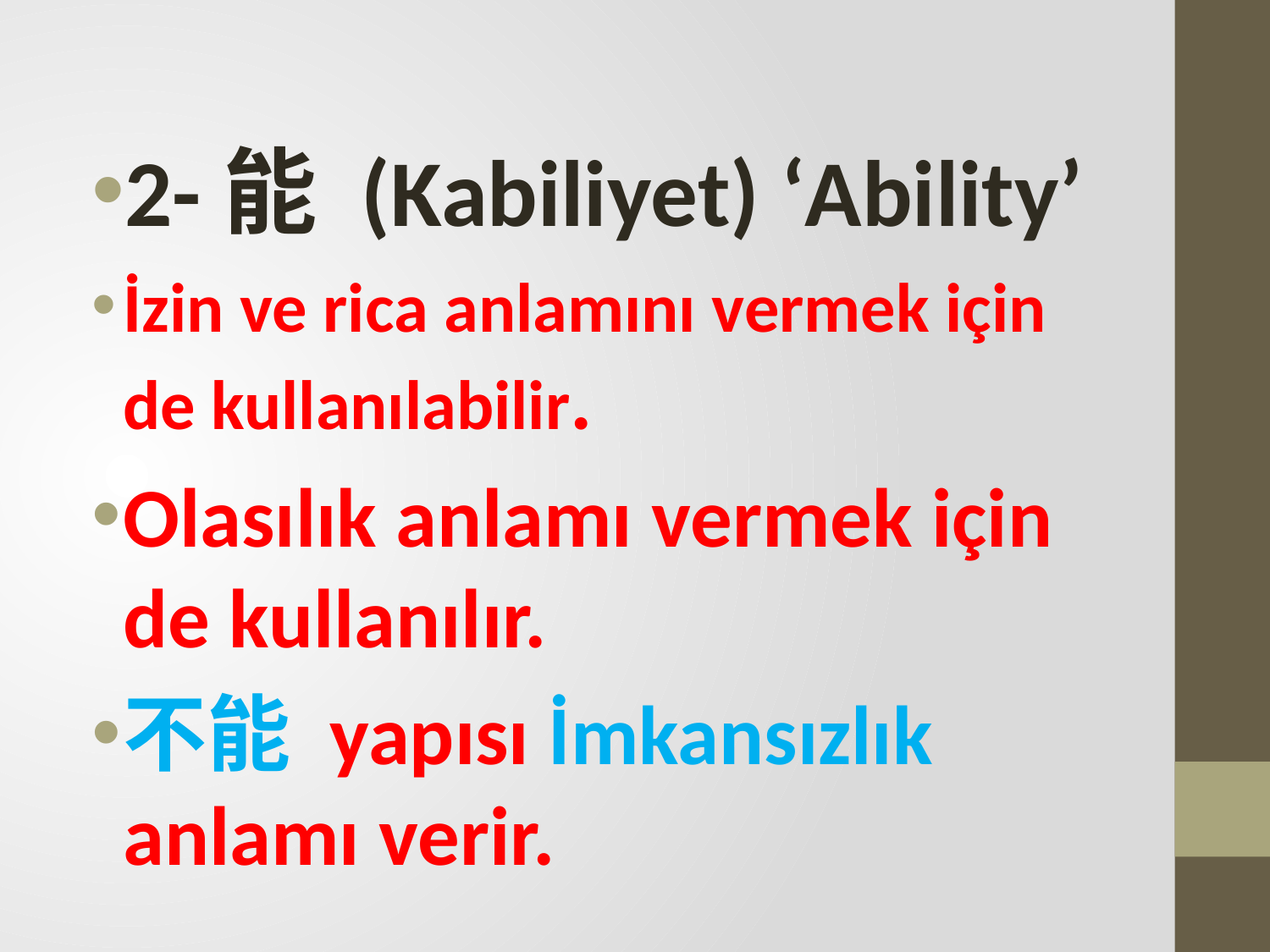

2-能 (Kabiliyet) ‘Ability’
İzin ve rica anlamını vermek için de kullanılabilir.
Olasılık anlamı vermek için de kullanılır.
不能 yapısı İmkansızlık anlamı verir.